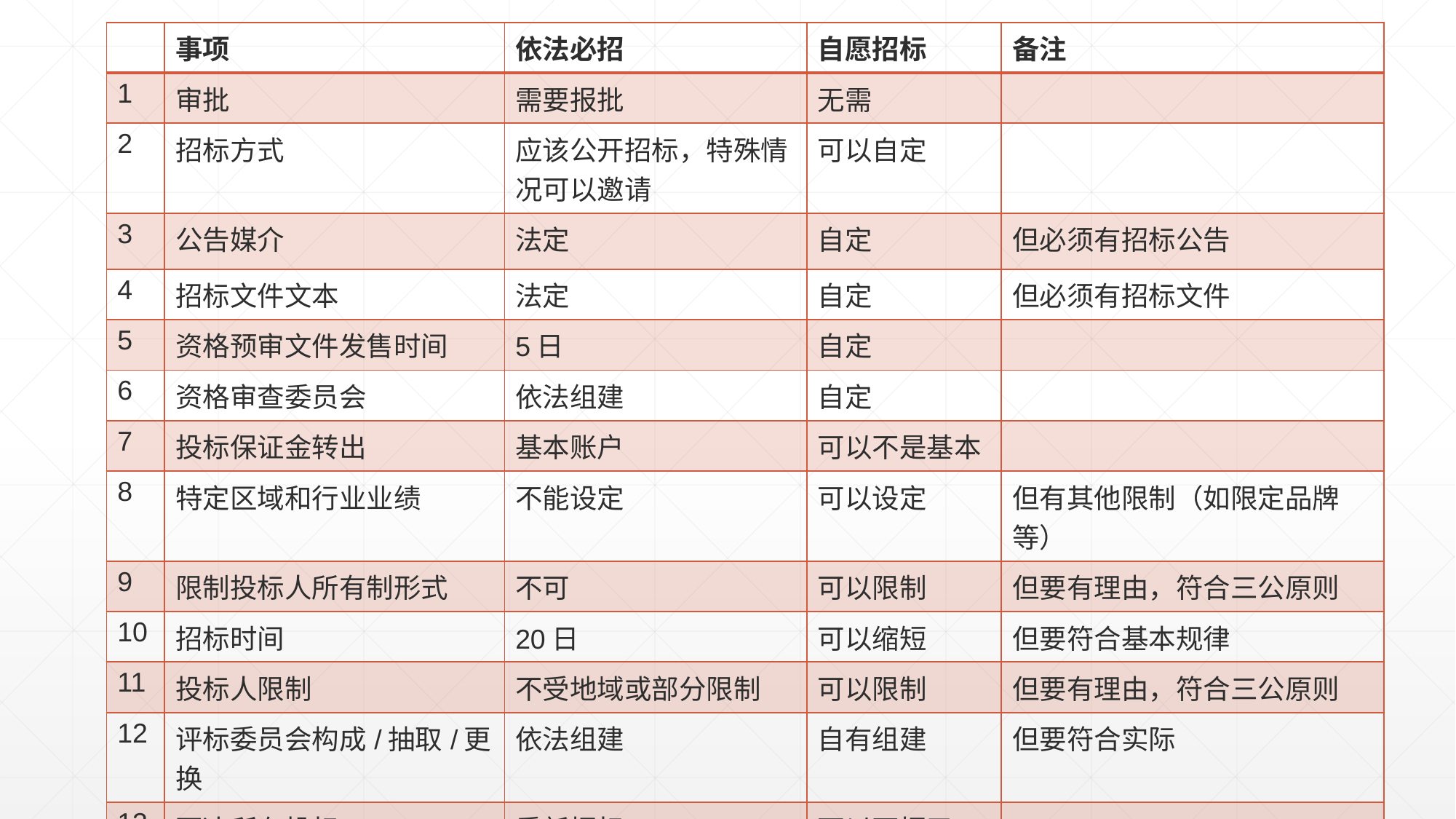

|  | 事项 | 依法必招 | 自愿招标 | 备注 |
| --- | --- | --- | --- | --- |
| 1 | 审批 | 需要报批 | 无需 |  |
| 2 | 招标方式 | 应该公开招标，特殊情况可以邀请 | 可以自定 |  |
| 3 | 公告媒介 | 法定 | 自定 | 但必须有招标公告 |
| 4 | 招标文件文本 | 法定 | 自定 | 但必须有招标文件 |
| 5 | 资格预审文件发售时间 | 5日 | 自定 |  |
| 6 | 资格审查委员会 | 依法组建 | 自定 |  |
| 7 | 投标保证金转出 | 基本账户 | 可以不是基本 |  |
| 8 | 特定区域和行业业绩 | 不能设定 | 可以设定 | 但有其他限制（如限定品牌等） |
| 9 | 限制投标人所有制形式 | 不可 | 可以限制 | 但要有理由，符合三公原则 |
| 10 | 招标时间 | 20日 | 可以缩短 | 但要符合基本规律 |
| 11 | 投标人限制 | 不受地域或部分限制 | 可以限制 | 但要有理由，符合三公原则 |
| 12 | 评标委员会构成/抽取/更换 | 依法组建 | 自有组建 | 但要符合实际 |
| 13 | 否决所有投标 | 重新招标 | 可以不招了 |  |
| 14 | 公示 | 不得少于3日 | 没有要求 | 但中标结果要告知所有投标人 |
| 15 | 确定中标人 | 排名第一的中标候选人 | 没有强制要求 | 但要有理由，符合三公原则 |